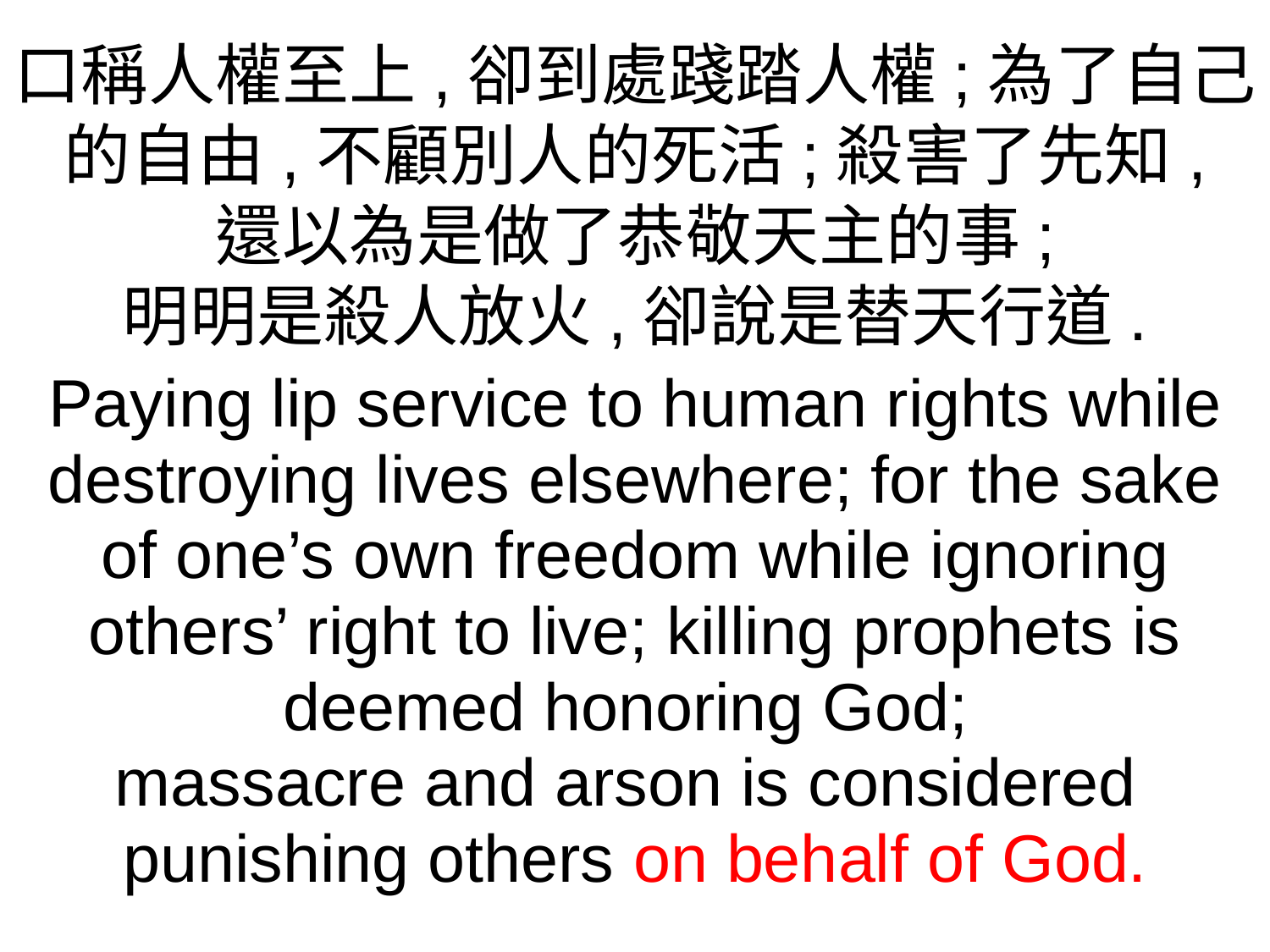

口稱人權至上,卻到處踐踏人權;為了自己的自由,不顧別人的死活;殺害了先知,
還以為是做了恭敬天主的事;
明明是殺人放火,卻說是替天行道.
Paying lip service to human rights while destroying lives elsewhere; for the sake of one’s own freedom while ignoring others’ right to live; killing prophets is deemed honoring God;
massacre and arson is considered
punishing others on behalf of God.